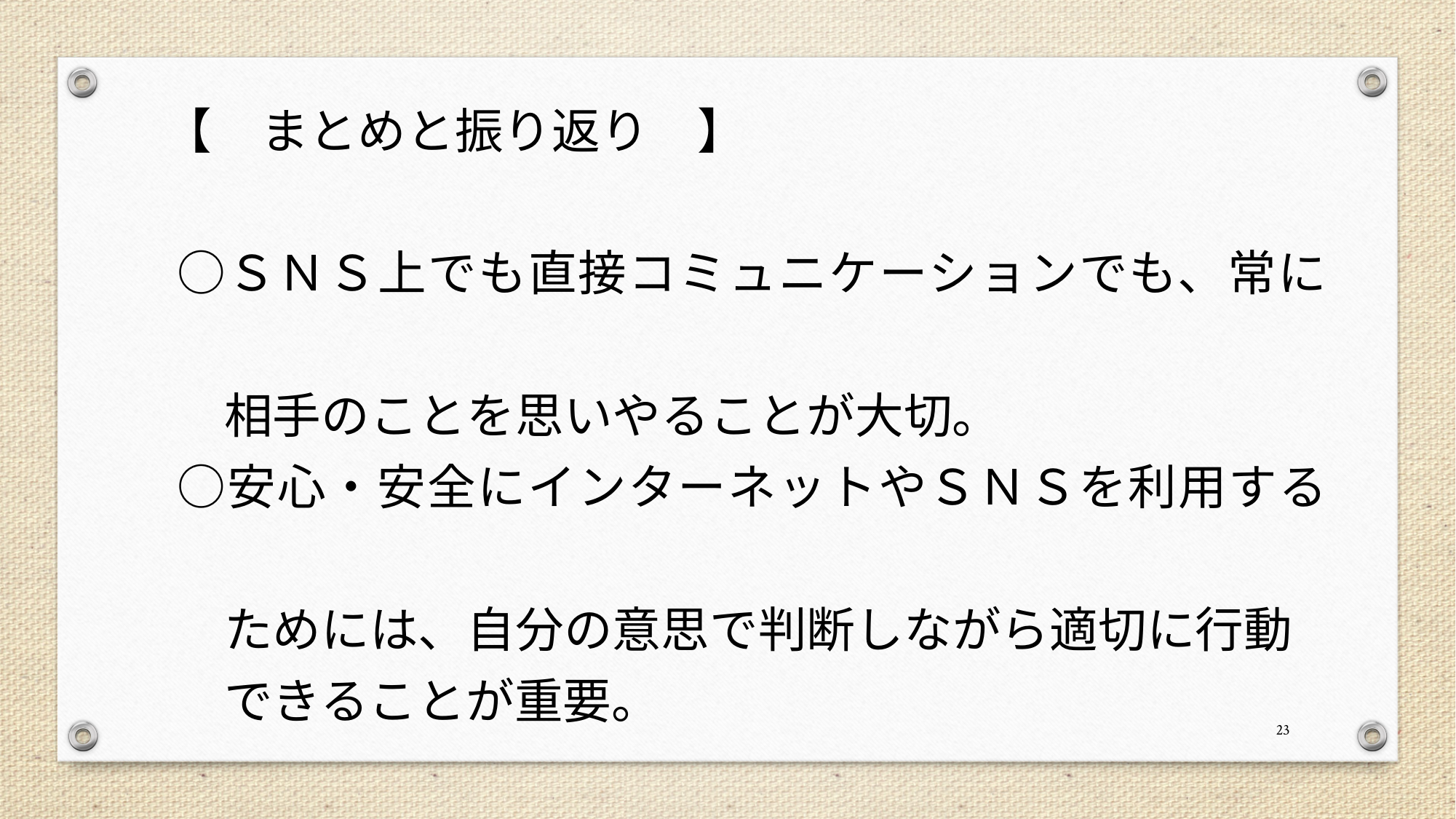

【　まとめと振り返り　】

　○ＳＮＳ上でも直接コミュニケーションでも、常に
　　相手のことを思いやることが大切。
　○安心・安全にインターネットやＳＮＳを利用する
　　ためには、自分の意思で判断しながら適切に行動
　　できることが重要。

　困ったときには、「信頼できる大人に相談」してください。
23